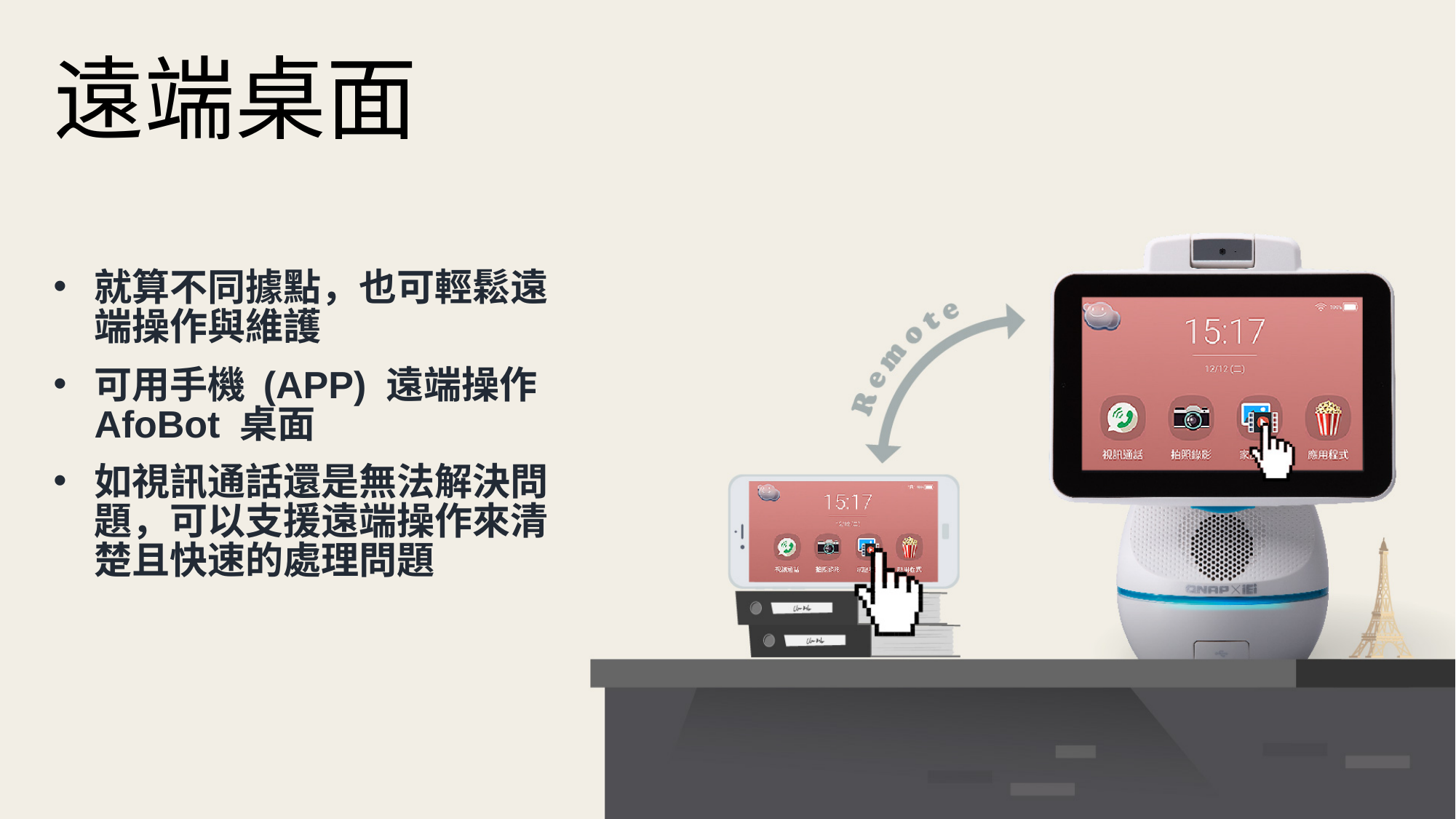

遠端桌面
就算不同據點，也可輕鬆遠端操作與維護
可用手機 (APP) 遠端操作AfoBot 桌面
如視訊通話還是無法解決問題，可以支援遠端操作來清楚且快速的處理問題